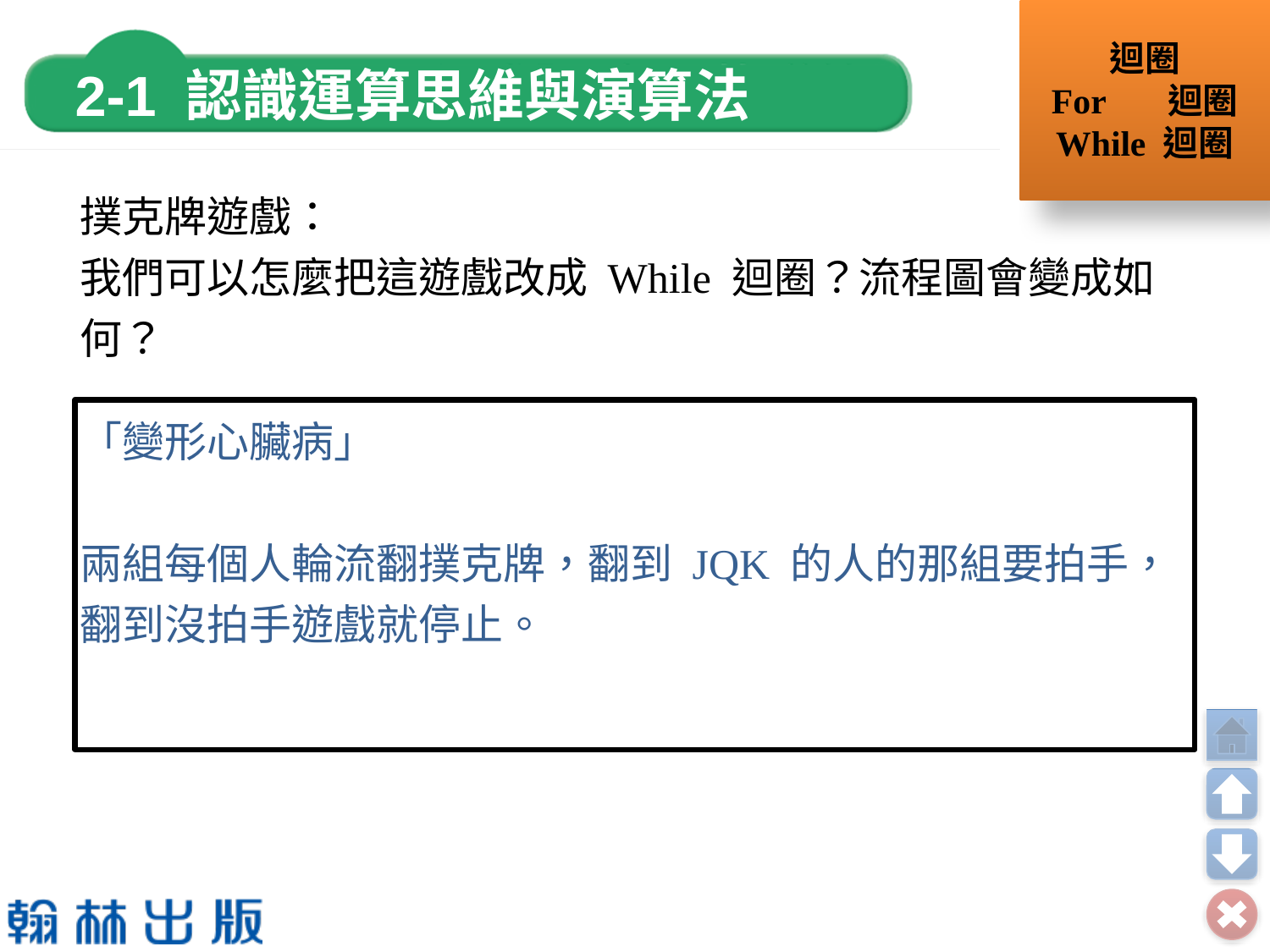

迴圈
For      迴圈
While 迴圈
撲克牌遊戲：
我們可以怎麼把這遊戲改成 While 迴圈？流程圖會變成如何？
「變形心臟病」
兩組每個人輪流翻撲克牌，翻到 JQK 的人的那組要拍手，翻到沒拍手遊戲就停止。